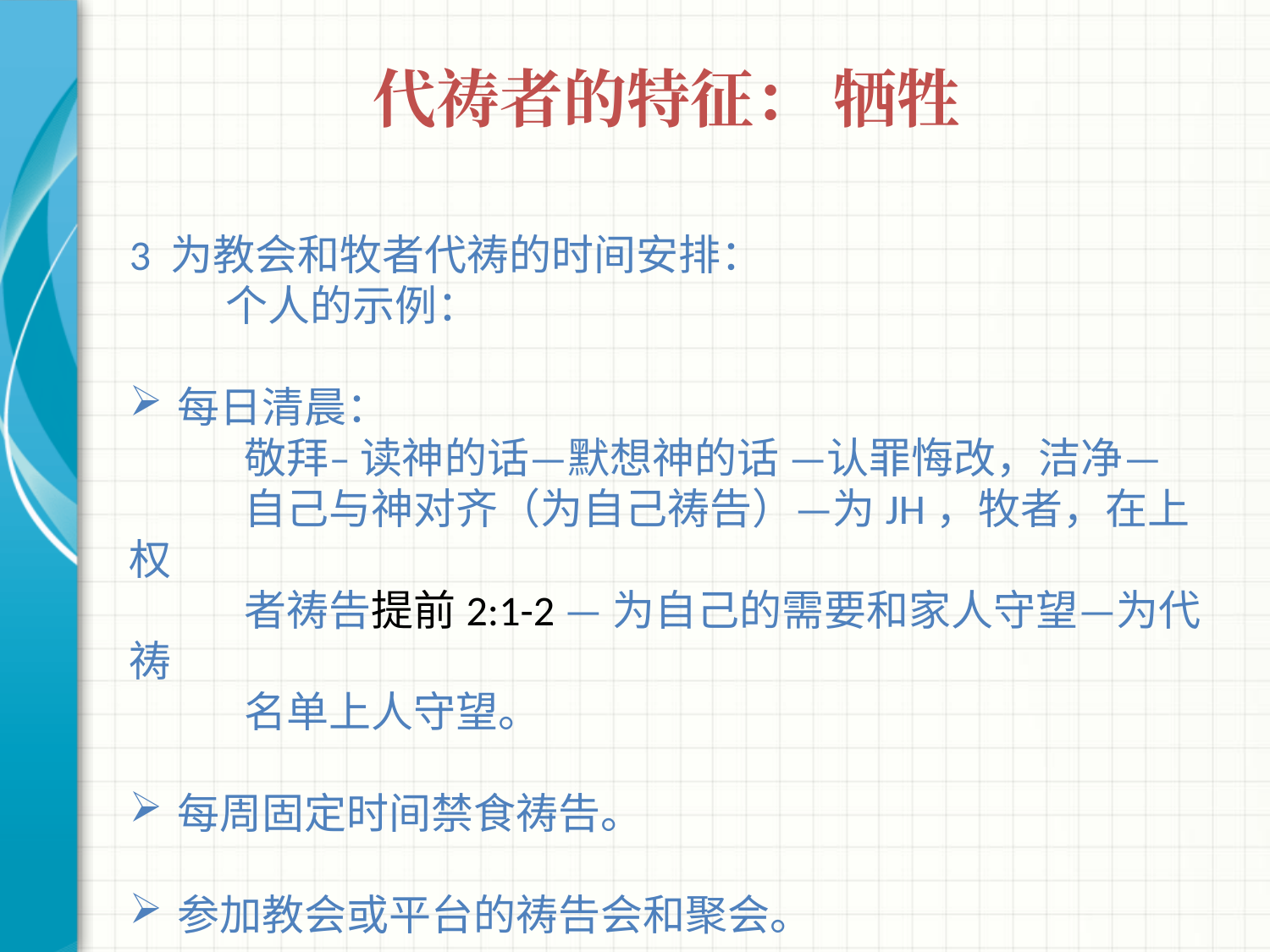

# 代祷者的特征： 牺牲

3 为教会和牧者代祷的时间安排：
         个人的示例：

每日清晨：
           敬拜– 读神的话—默想神的话 —认罪悔改，洁净—
           自己与神对齐（为自己祷告）—为JH，牧者，在上权
           者祷告提前2:1-2 —为自己的需要和家人守望—为代祷
           名单上人守望。

每周固定时间禁食祷告。

参加教会或平台的祷告会和聚会。